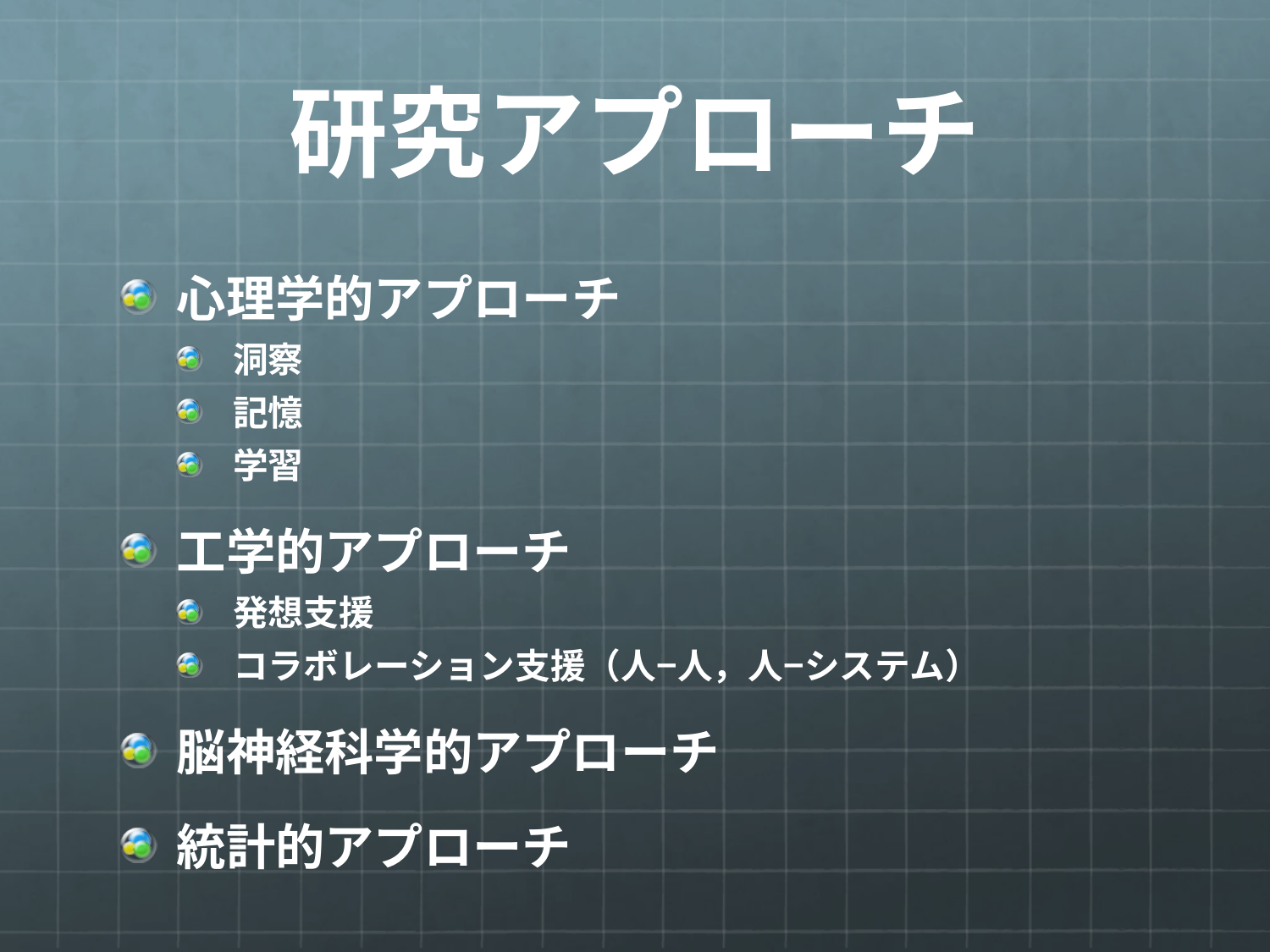

# 研究アプローチ
心理学的アプローチ
洞察
記憶
学習
工学的アプローチ
発想支援
コラボレーション支援（人−人，人−システム）
脳神経科学的アプローチ
統計的アプローチ